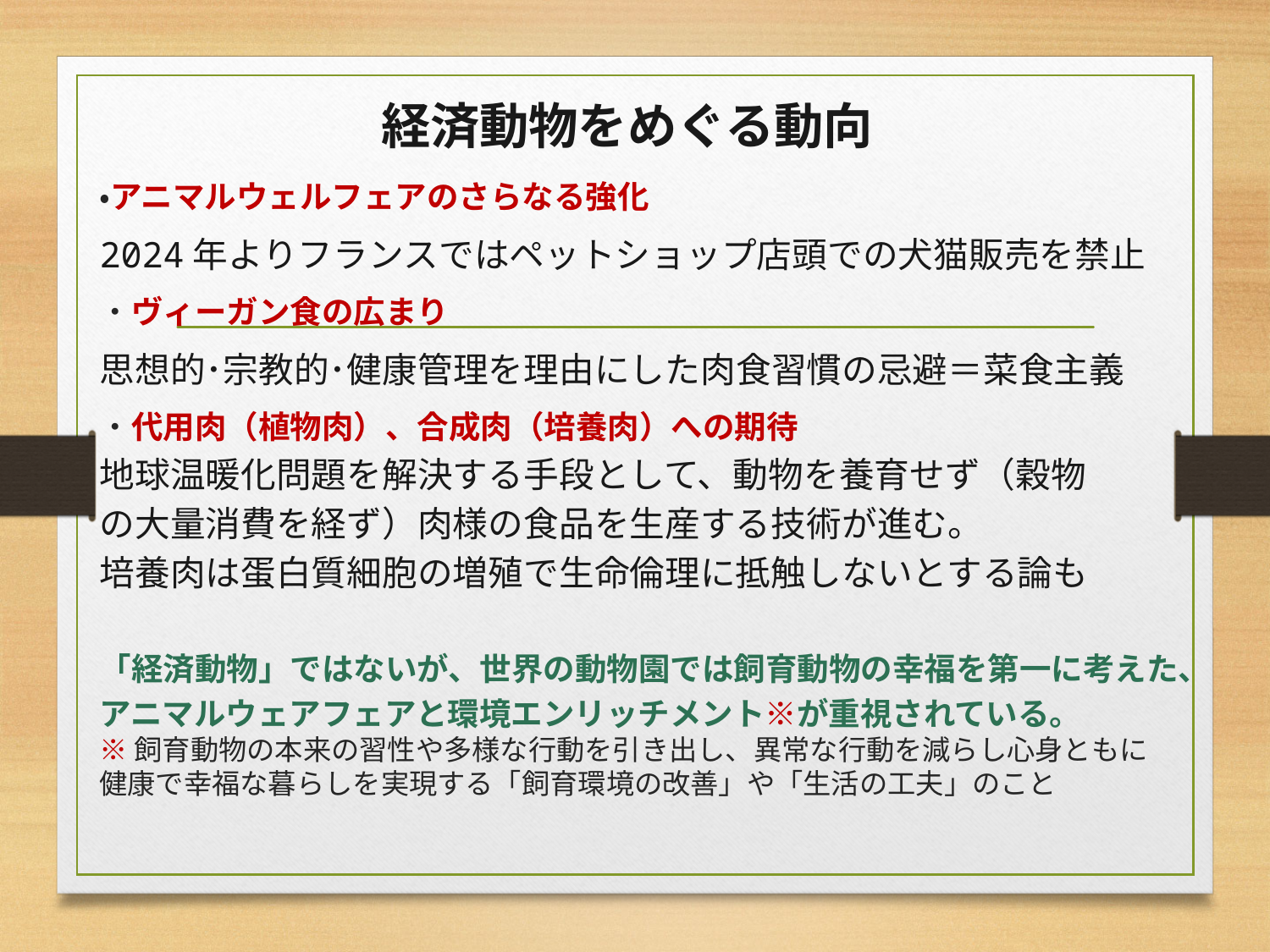

# 経済動物をめぐる動向
・アニマルウェルフェアのさらなる強化
2024年よりフランスではペットショップ店頭での犬猫販売を禁止
・ヴィーガン食の広まり
思想的･宗教的･健康管理を理由にした肉食習慣の忌避＝菜食主義
・代用肉（植物肉）、合成肉（培養肉）への期待
地球温暖化問題を解決する手段として、動物を養育せず（穀物
の大量消費を経ず）肉様の食品を生産する技術が進む。
培養肉は蛋白質細胞の増殖で生命倫理に抵触しないとする論も

「経済動物」ではないが、世界の動物園では飼育動物の幸福を第一に考えた、
アニマルウェアフェアと環境エンリッチメント※が重視されている。
※飼育動物の本来の習性や多様な行動を引き出し、異常な行動を減らし心身ともに
健康で幸福な暮らしを実現する「飼育環境の改善」や「生活の工夫」のこと